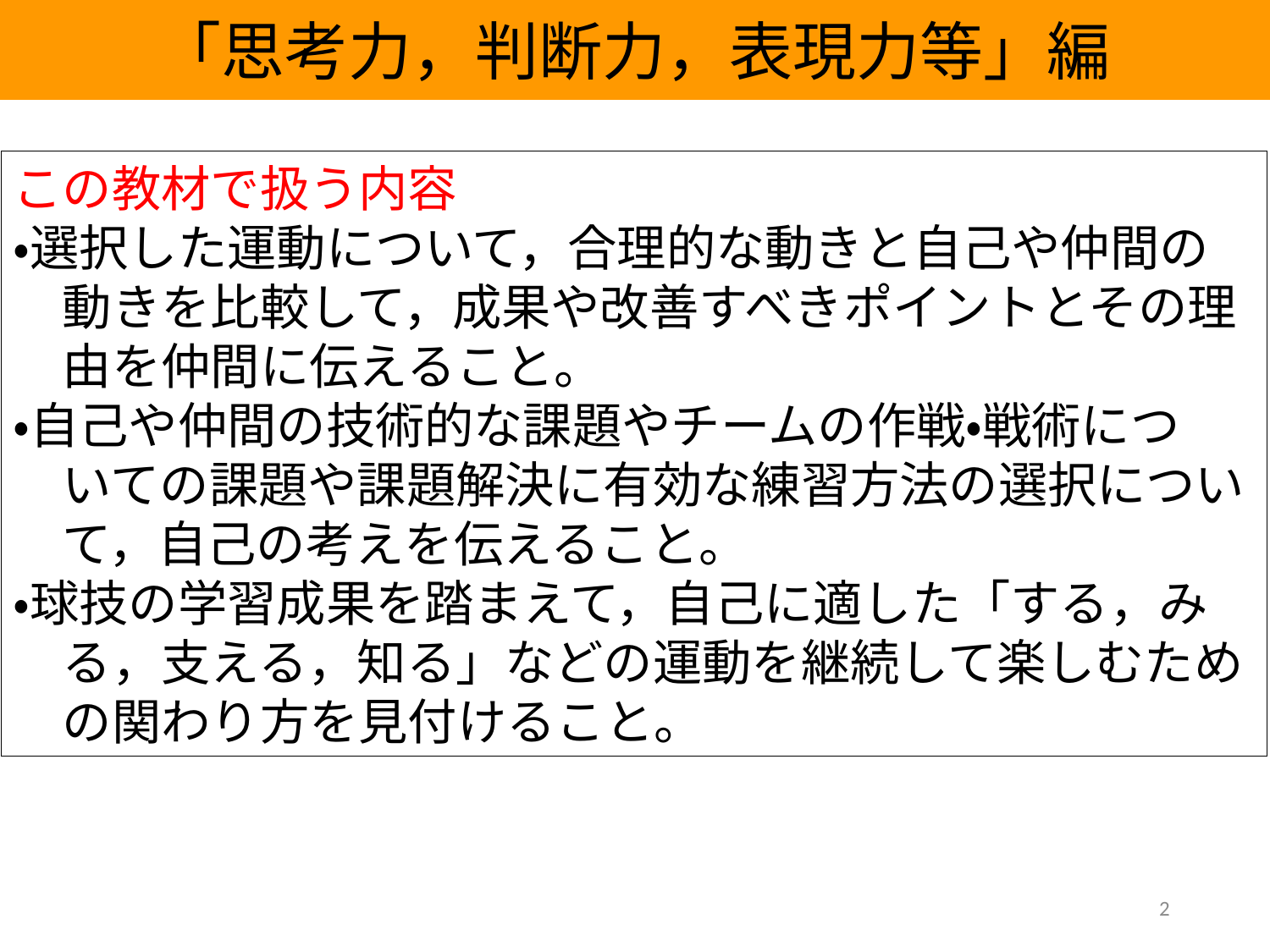

「思考力，判断力，表現力等」編
この教材で扱う内容
・選択した運動について，合理的な動きと自己や仲間の
　動きを比較して，成果や改善すべきポイントとその理
　由を仲間に伝えること。
・自己や仲間の技術的な課題やチームの作戦・戦術につ
　いての課題や課題解決に有効な練習方法の選択につい
　て，自己の考えを伝えること。
・球技の学習成果を踏まえて，自己に適した「する，み
　る，支える，知る」などの運動を継続して楽しむため
　の関わり方を見付けること。
2